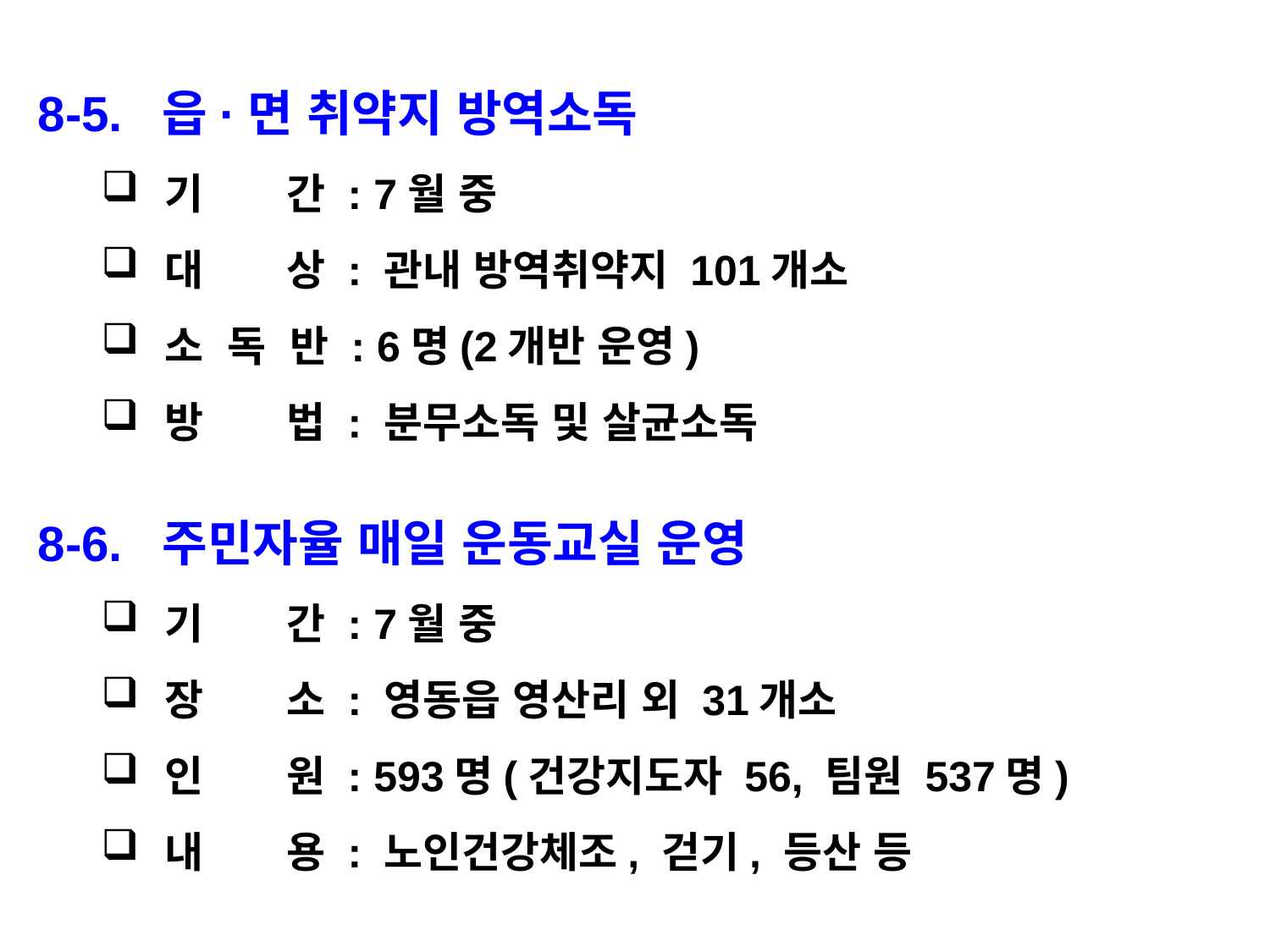

8-5.  읍·면 취약지 방역소독
기       간 : 7월 중
대       상 : 관내 방역취약지 101개소
소  독  반 : 6명(2개반 운영)
방       법 : 분무소독 및 살균소독

8-6.  주민자율 매일 운동교실 운영
기       간 : 7월 중
장       소 : 영동읍 영산리 외 31개소
인       원 : 593명(건강지도자 56, 팀원 537명)
내       용 : 노인건강체조, 걷기, 등산 등